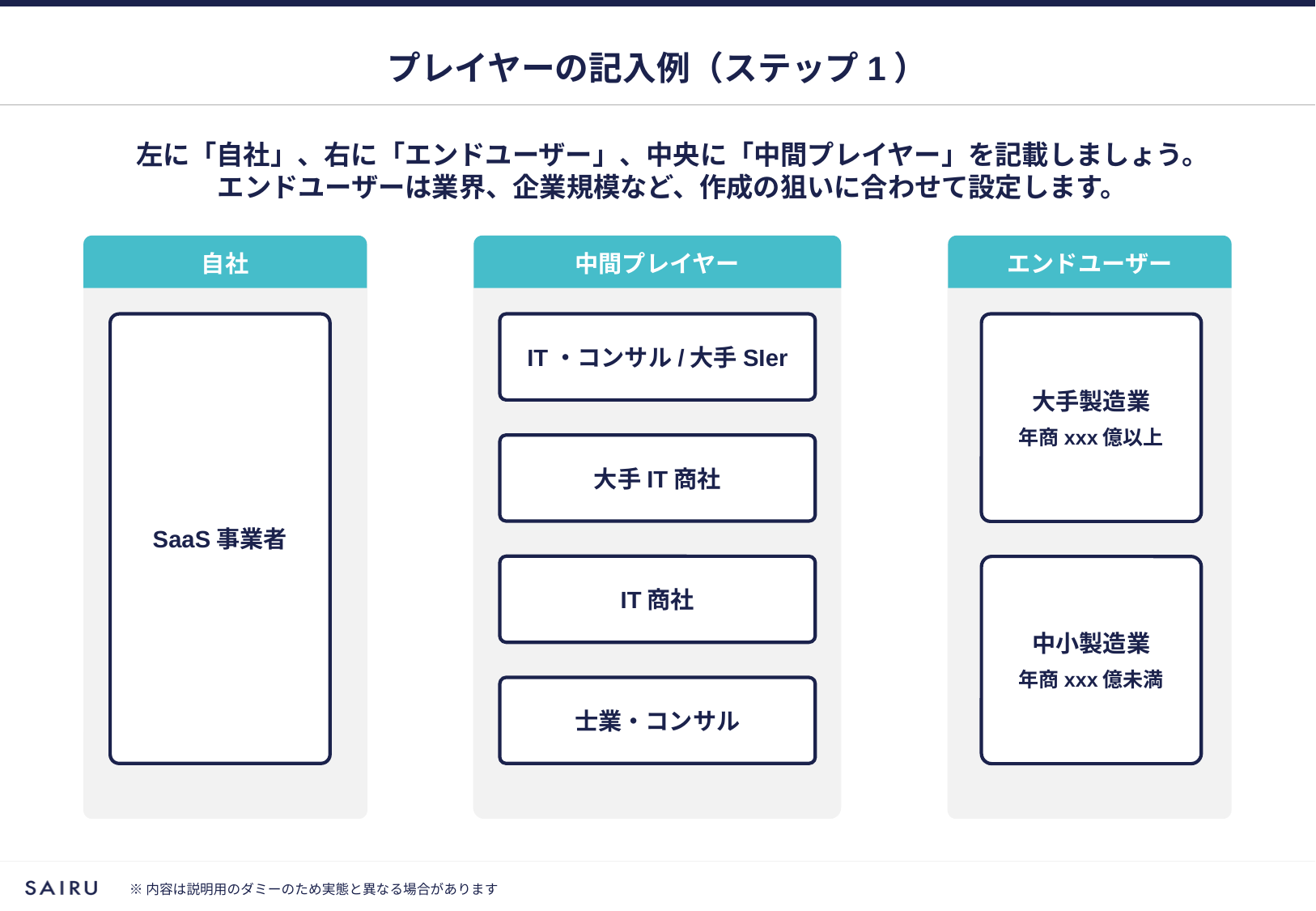

# プレイヤーの記入例（ステップ1）
左に「自社」、右に「エンドユーザー」、中央に「中間プレイヤー」を記載しましょう。
エンドユーザーは業界、企業規模など、作成の狙いに合わせて設定します。

自社
中間プレイヤー
エンドユーザー
SaaS事業者
IT・コンサル/大手SIer
大手製造業
年商xxx億以上
大手IT商社
IT商社
中小製造業
年商xxx億未満
士業・コンサル
※内容は説明用のダミーのため実態と異なる場合があります